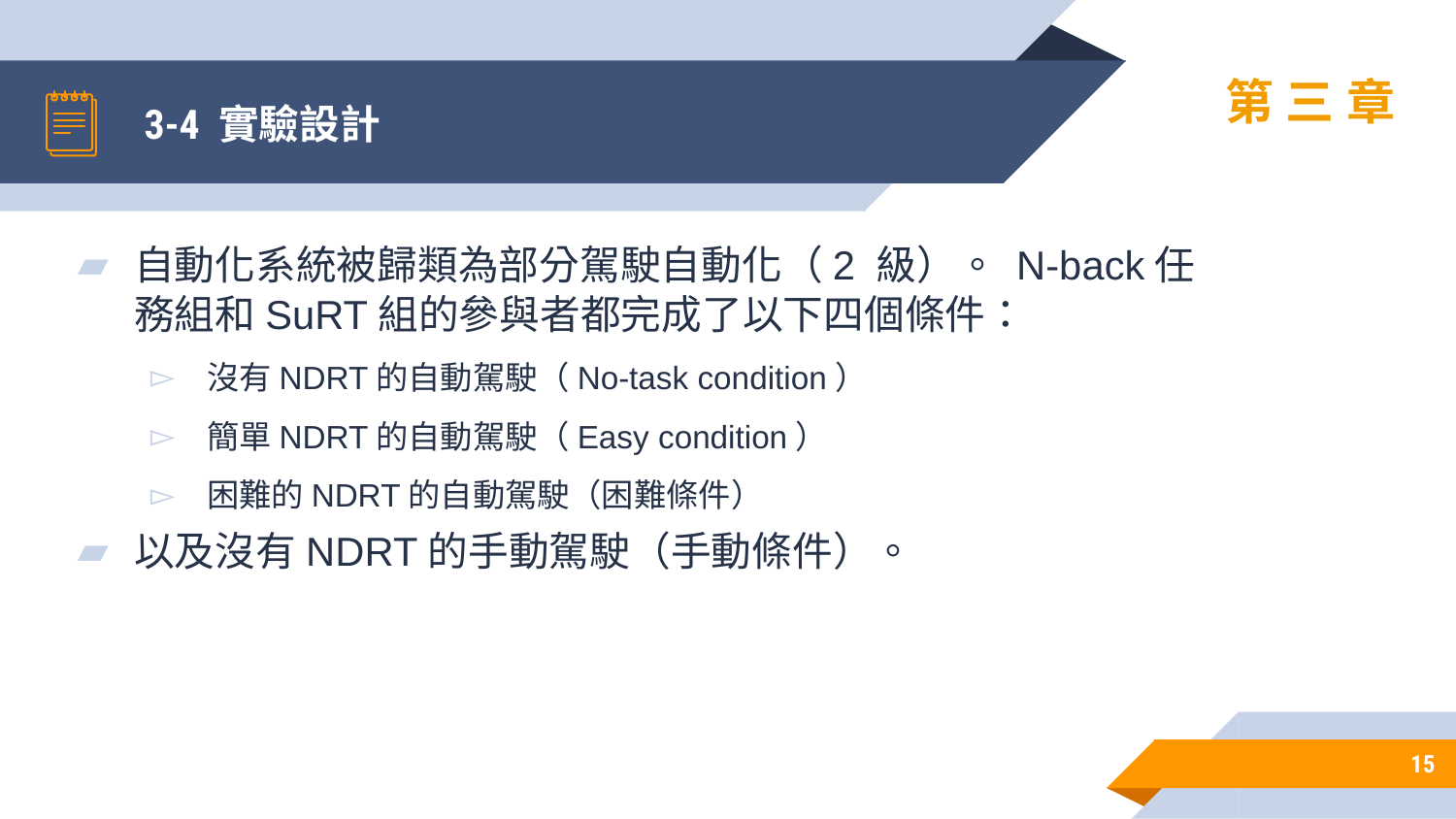

# 3-4 實驗設計
第三章

自動化系統被歸類為部分駕駛自動化（2 級）。 N-back任務組和SuRT組的參與者都完成了以下四個條件：
沒有NDRT的自動駕駛（No-task condition）
簡單NDRT的自動駕駛（Easy condition）
困難的NDRT的自動駕駛（困難條件）
以及沒有NDRT的手動駕駛（手動條件）。
15